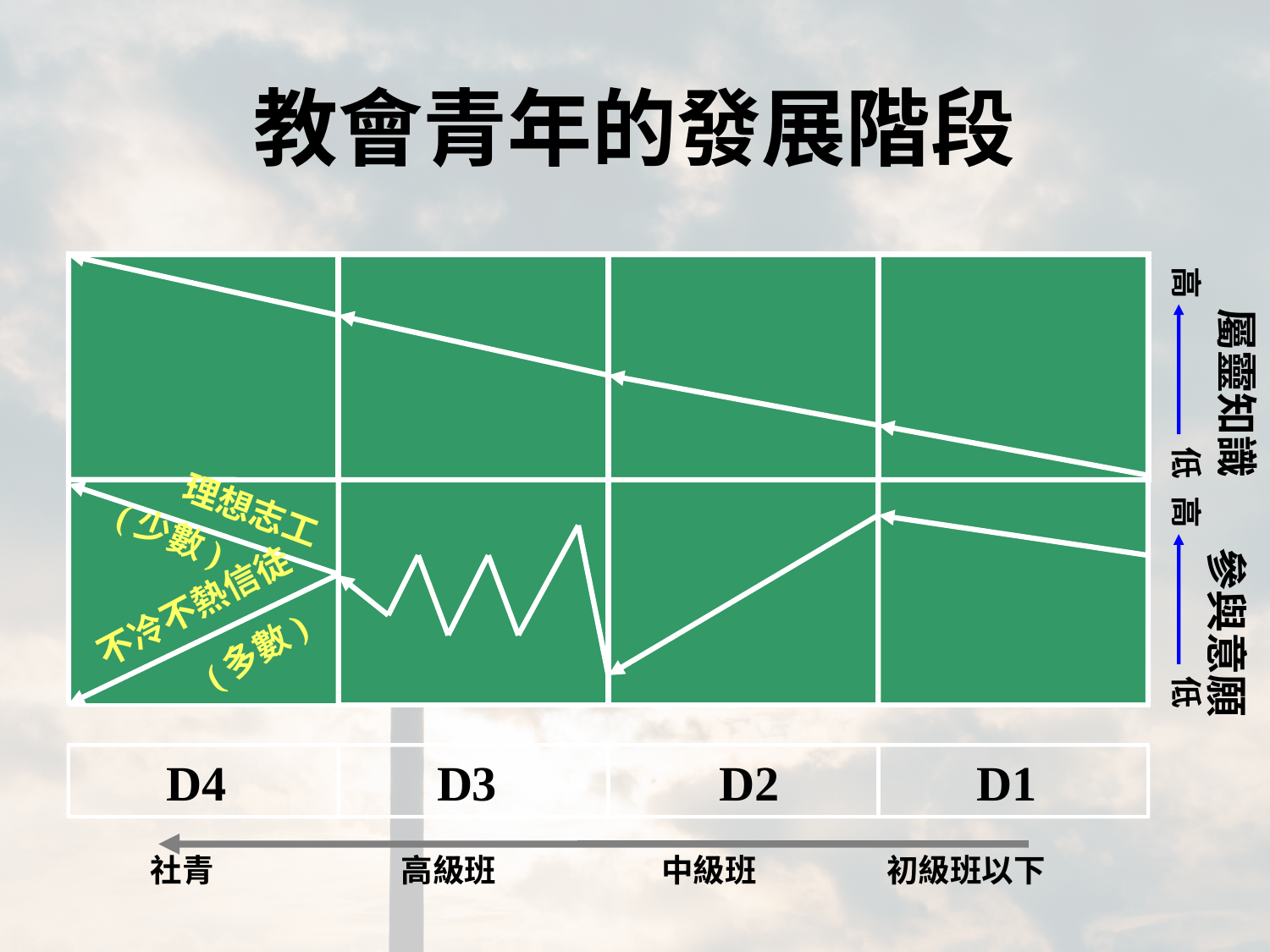

# 教會青年的發展階段

高

屬靈知識

低

理想志工

高
(少數)

參與意願

不冷不熱信徒
(多數)
低

       D4

       D3

        D2

       D1

          社青                          高級班                       中級班                  初級班以下